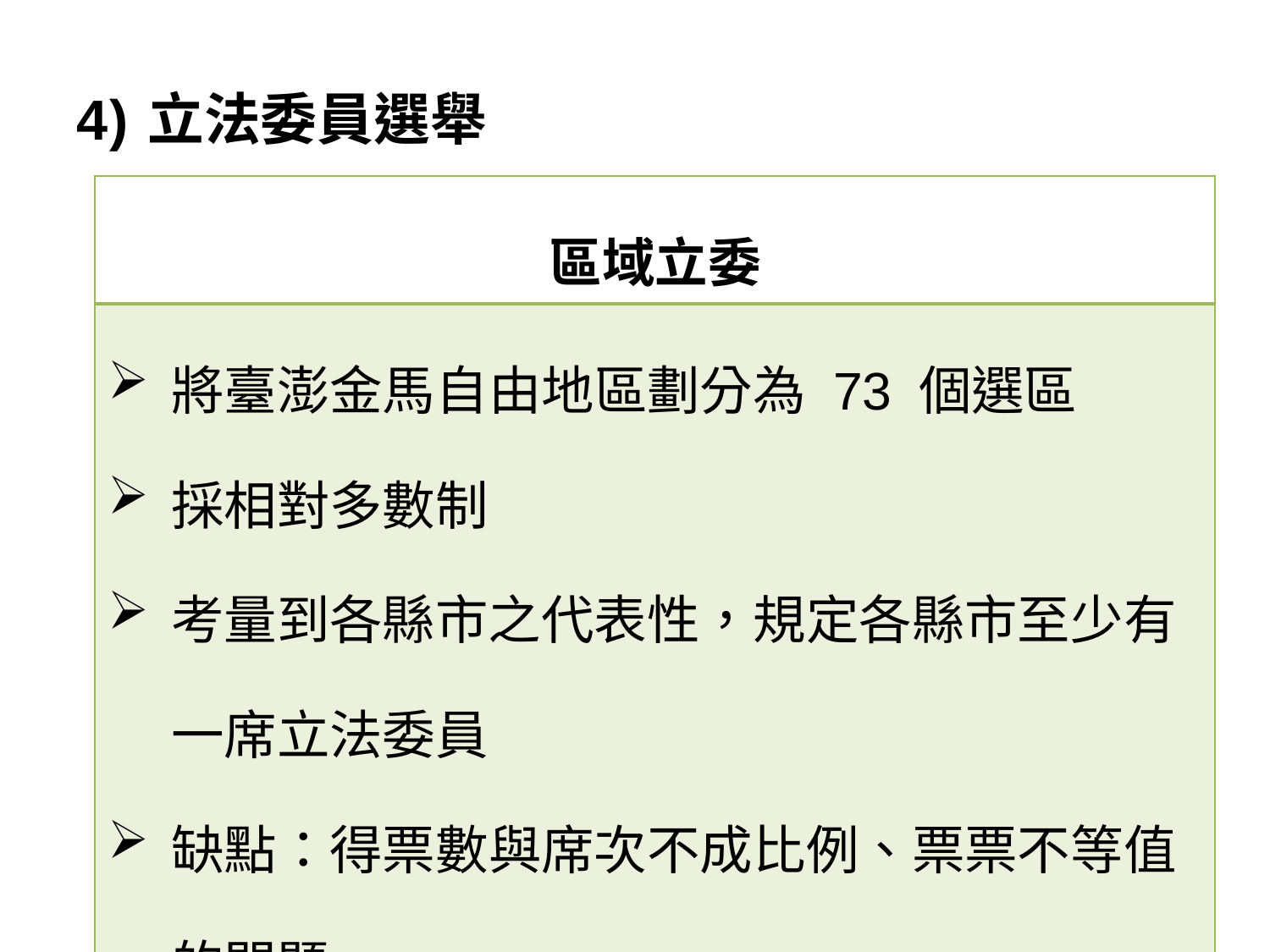

# 立法委員選舉
| 區域立委 |
| --- |
| 將臺澎金馬自由地區劃分為 73 個選區 採相對多數制 考量到各縣市之代表性，規定各縣市至少有一席立法委員 缺點：得票數與席次不成比例、票票不等值的問題 |